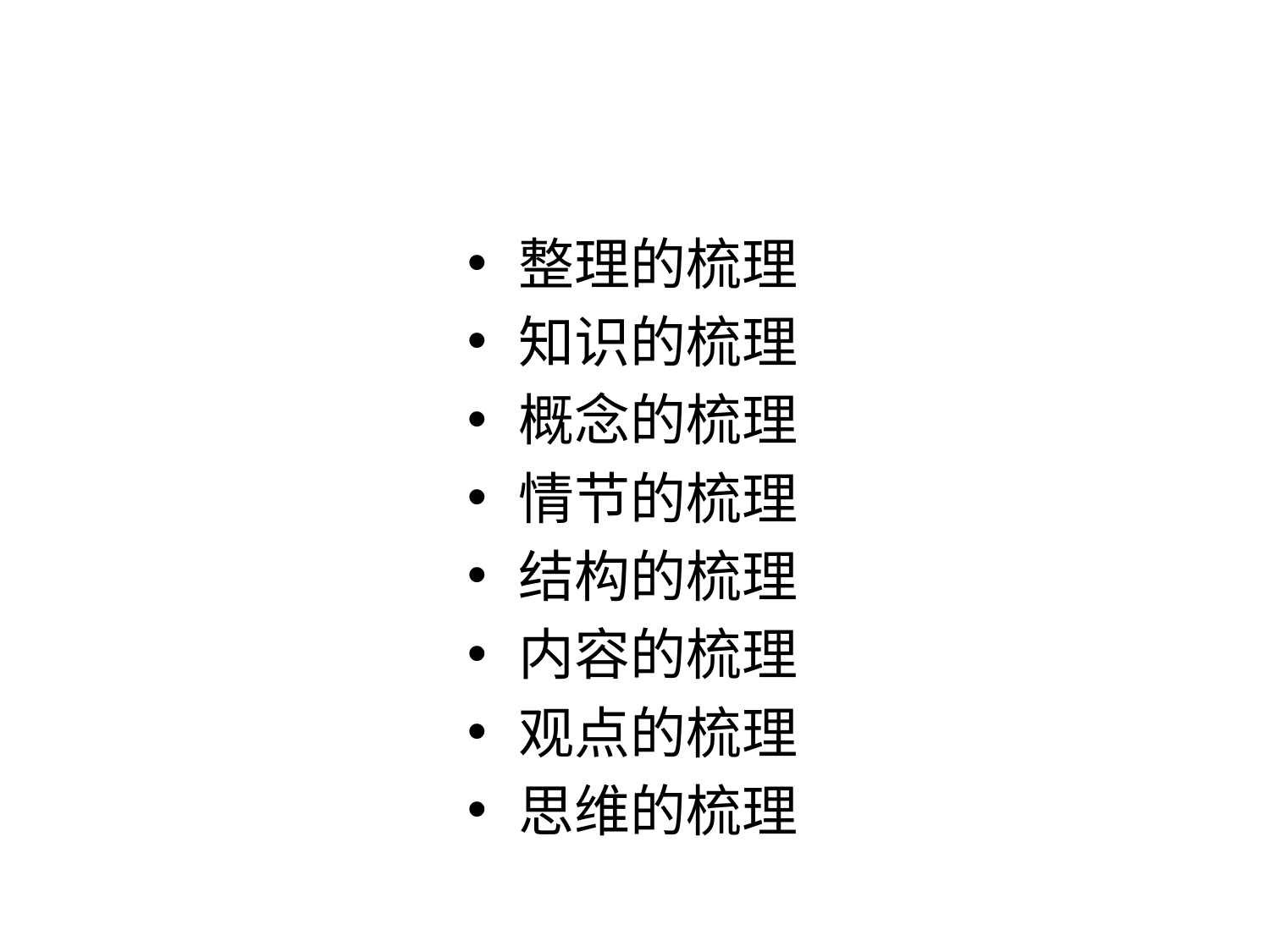

#
整理的梳理
知识的梳理
概念的梳理
情节的梳理
结构的梳理
内容的梳理
观点的梳理
思维的梳理